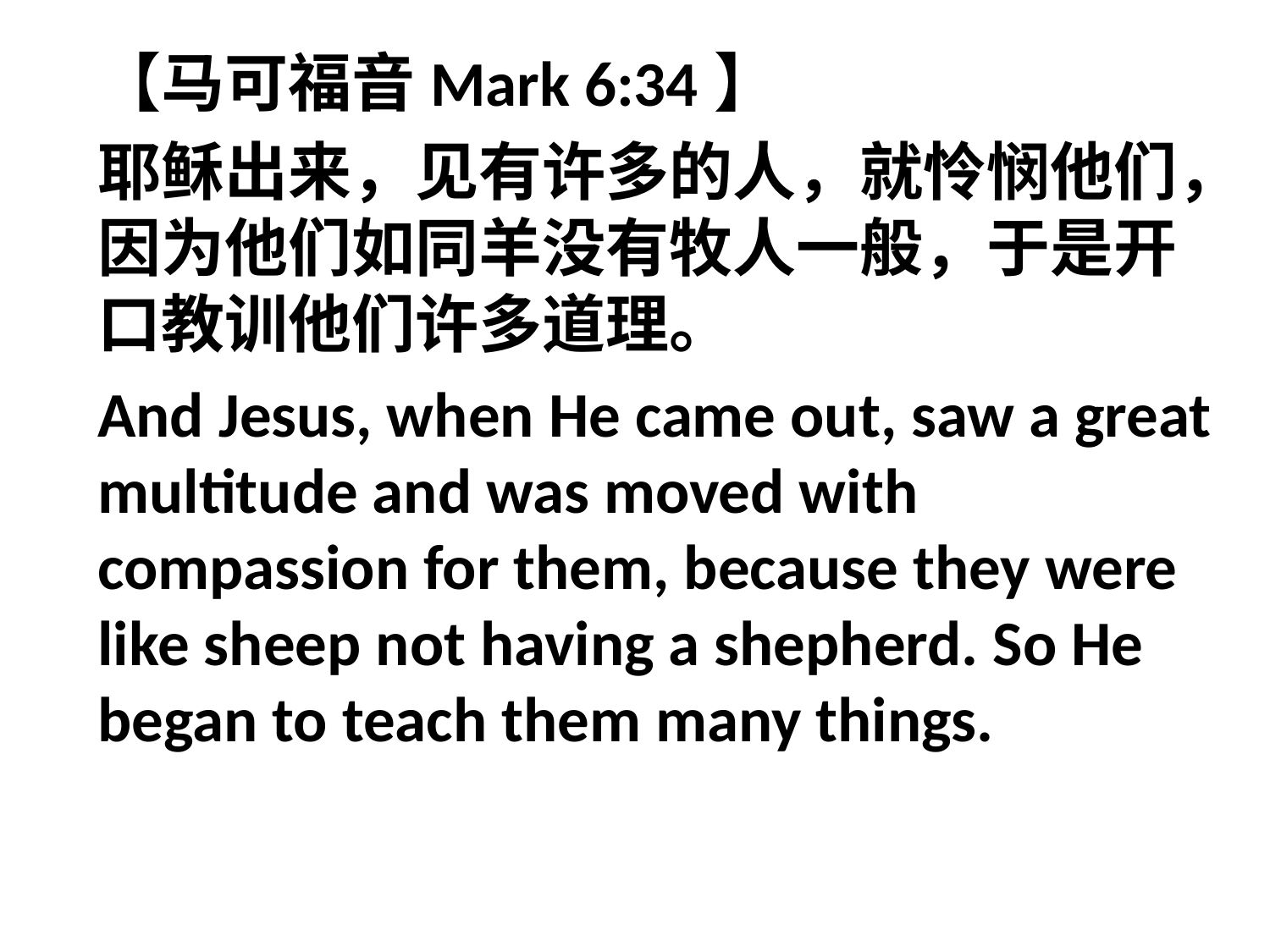

【马可福音Mark 6:34】
耶稣出来，见有许多的人，就怜悯他们，因为他们如同羊没有牧人一般，于是开口教训他们许多道理。
And Jesus, when He came out, saw a great multitude and was moved with compassion for them, because they were like sheep not having a shepherd. So He began to teach them many things.